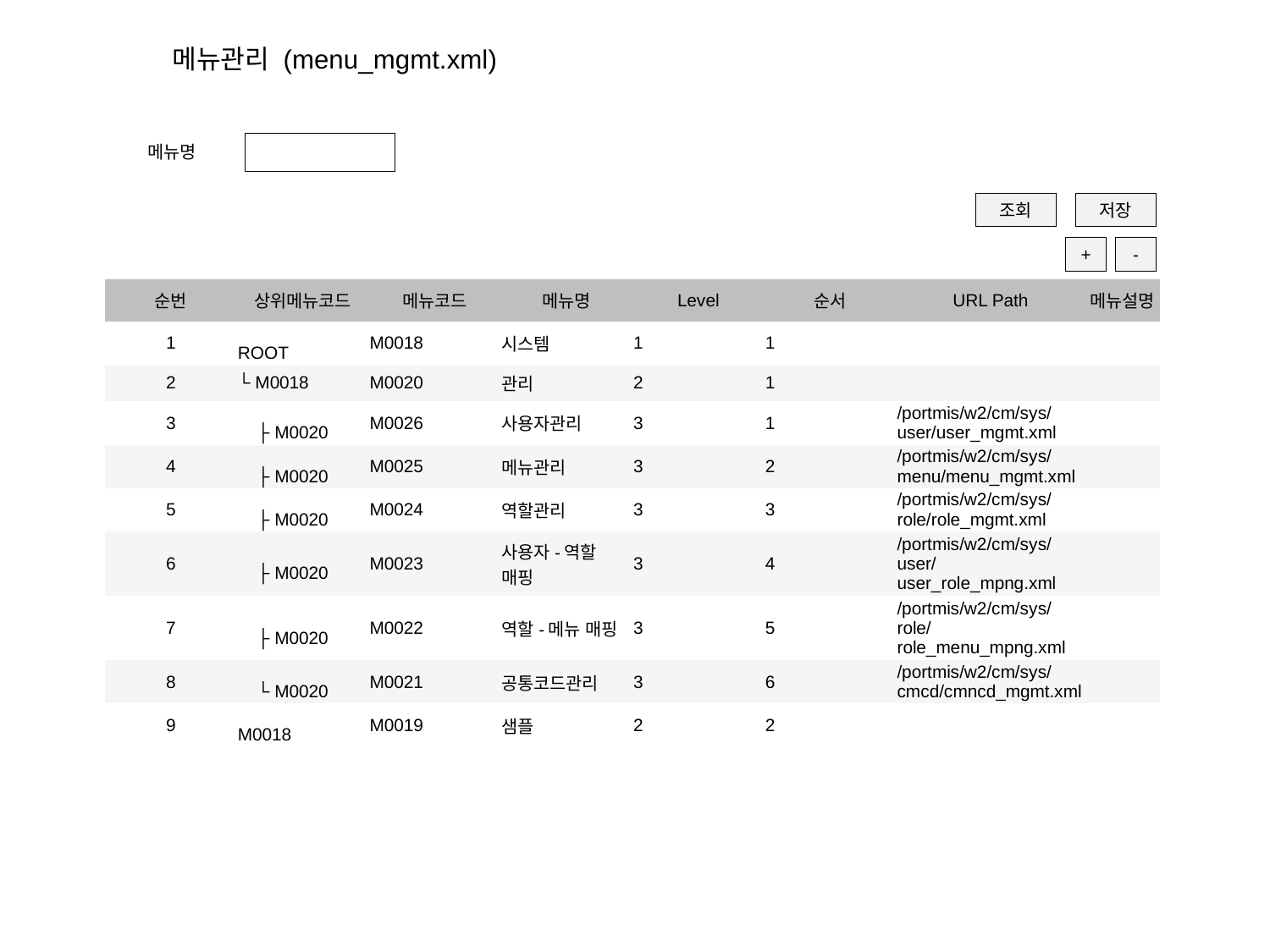

메뉴관리 (menu_mgmt.xml)

메뉴명
저장
조회
+
-
| 순번 | 상위메뉴코드 | 메뉴코드 | 메뉴명 | Level | 순서 | URL Path | 메뉴설명 |
| --- | --- | --- | --- | --- | --- | --- | --- |
| 1 | ROOT | M0018 | 시스템 | 1 | 1 |  |  |
| 2 | └ M0018 | M0020 | 관리 | 2 | 1 |  |  |
| 3 | ├ M0020 | M0026 | 사용자관리 | 3 | 1 | /portmis/w2/cm/sys/user/user\_mgmt.xml |  |
| 4 | ├ M0020 | M0025 | 메뉴관리 | 3 | 2 | /portmis/w2/cm/sys/menu/menu\_mgmt.xml |  |
| 5 | ├ M0020 | M0024 | 역할관리 | 3 | 3 | /portmis/w2/cm/sys/role/role\_mgmt.xml |  |
| 6 | ├ M0020 | M0023 | 사용자-역할 매핑 | 3 | 4 | /portmis/w2/cm/sys/user/user\_role\_mpng.xml |  |
| 7 | ├ M0020 | M0022 | 역할-메뉴 매핑 | 3 | 5 | /portmis/w2/cm/sys/role/role\_menu\_mpng.xml |  |
| 8 | └ M0020 | M0021 | 공통코드관리 | 3 | 6 | /portmis/w2/cm/sys/cmcd/cmncd\_mgmt.xml |  |
| 9 | M0018 | M0019 | 샘플 | 2 | 2 |  |  |